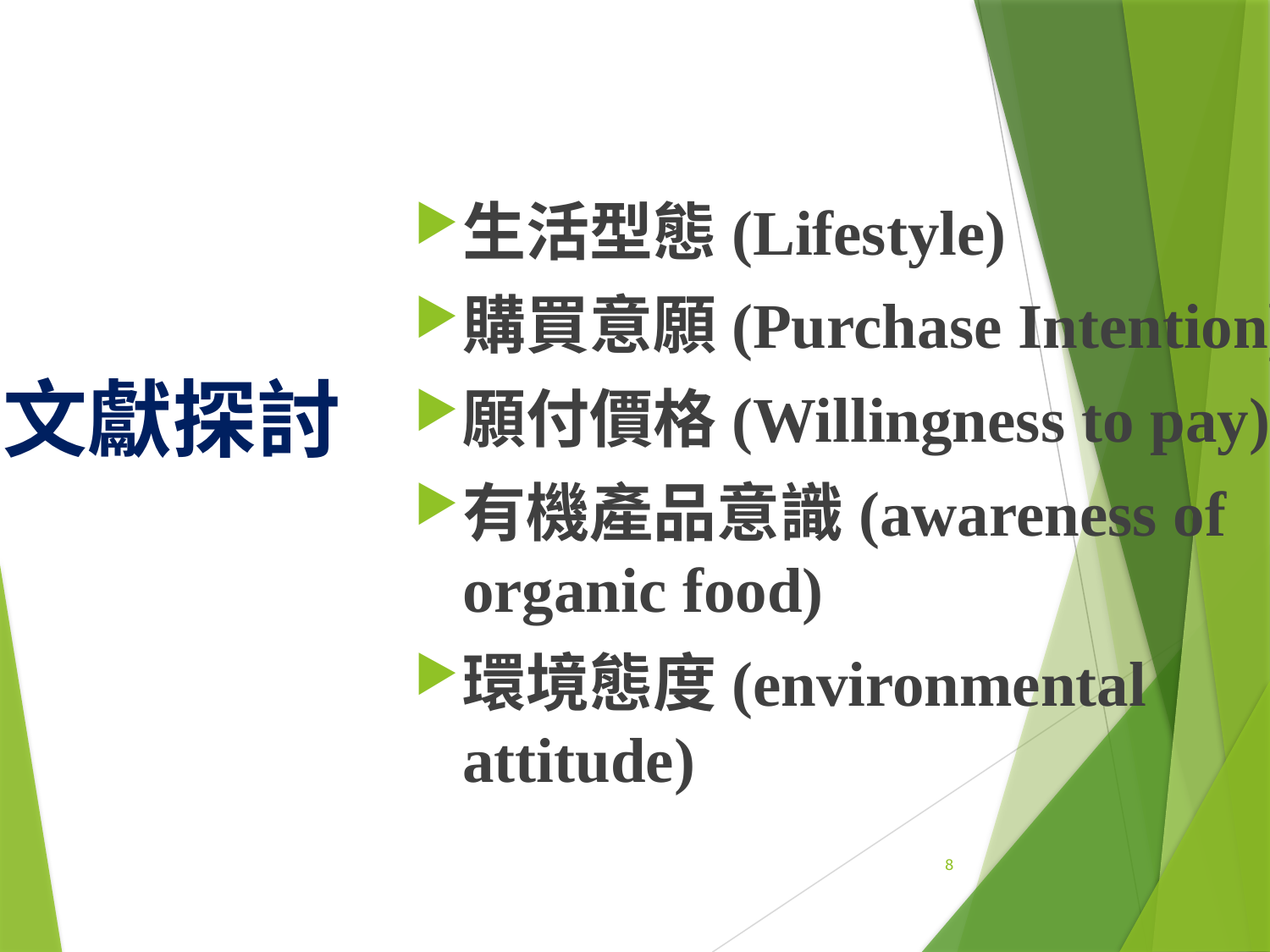

生活型態(Lifestyle)
購買意願(Purchase Intention)
願付價格(Willingness to pay)
有機產品意識(awareness of organic food)
環境態度(environmental attitude)
# 文獻探討

8